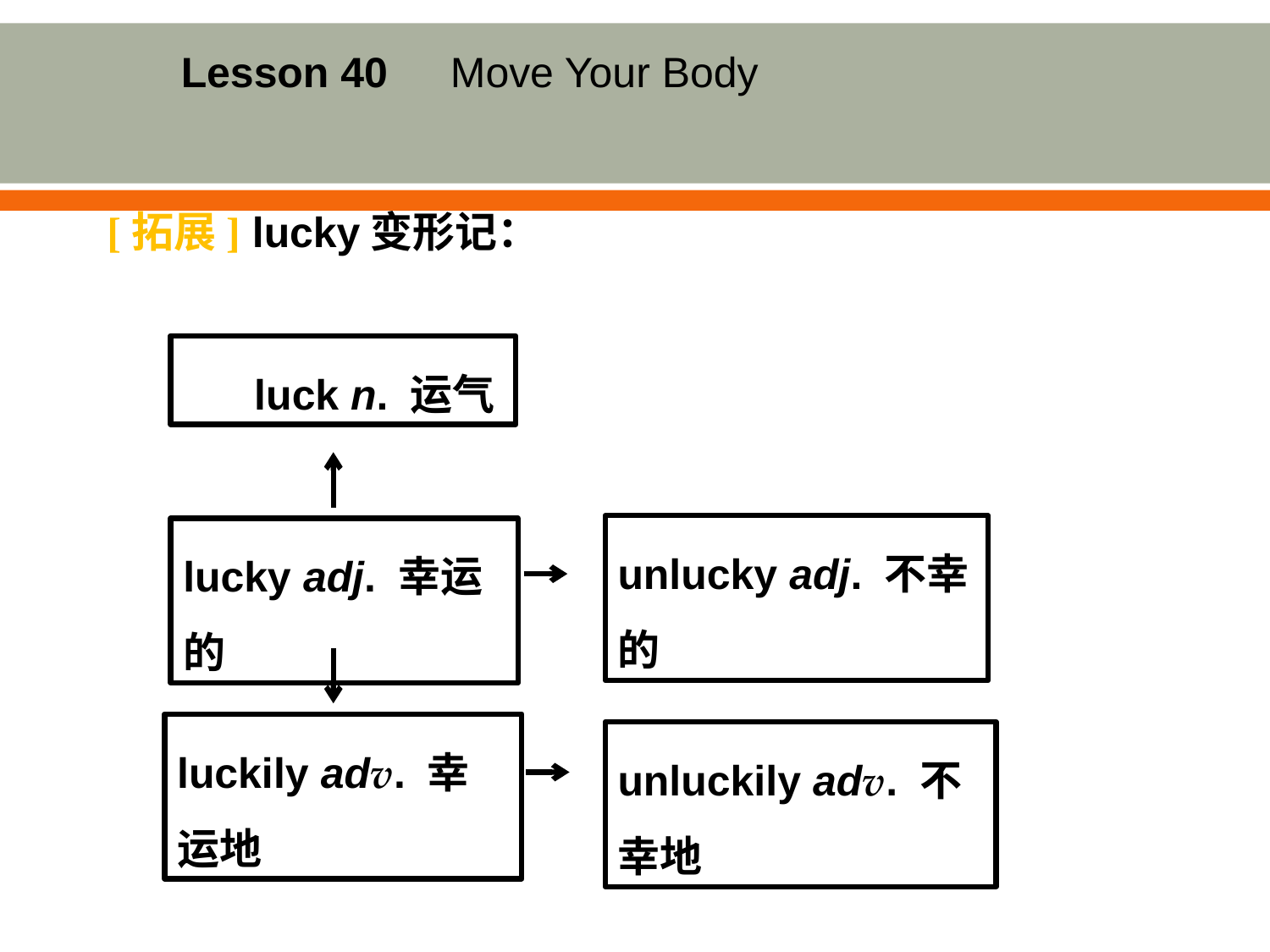

Lesson 40　Move Your Body
[拓展] lucky变形记：
      luck n. 运气
unlucky adj. 不幸的
lucky adj. 幸运的
luckily adv. 幸运地
unluckily adv. 不幸地